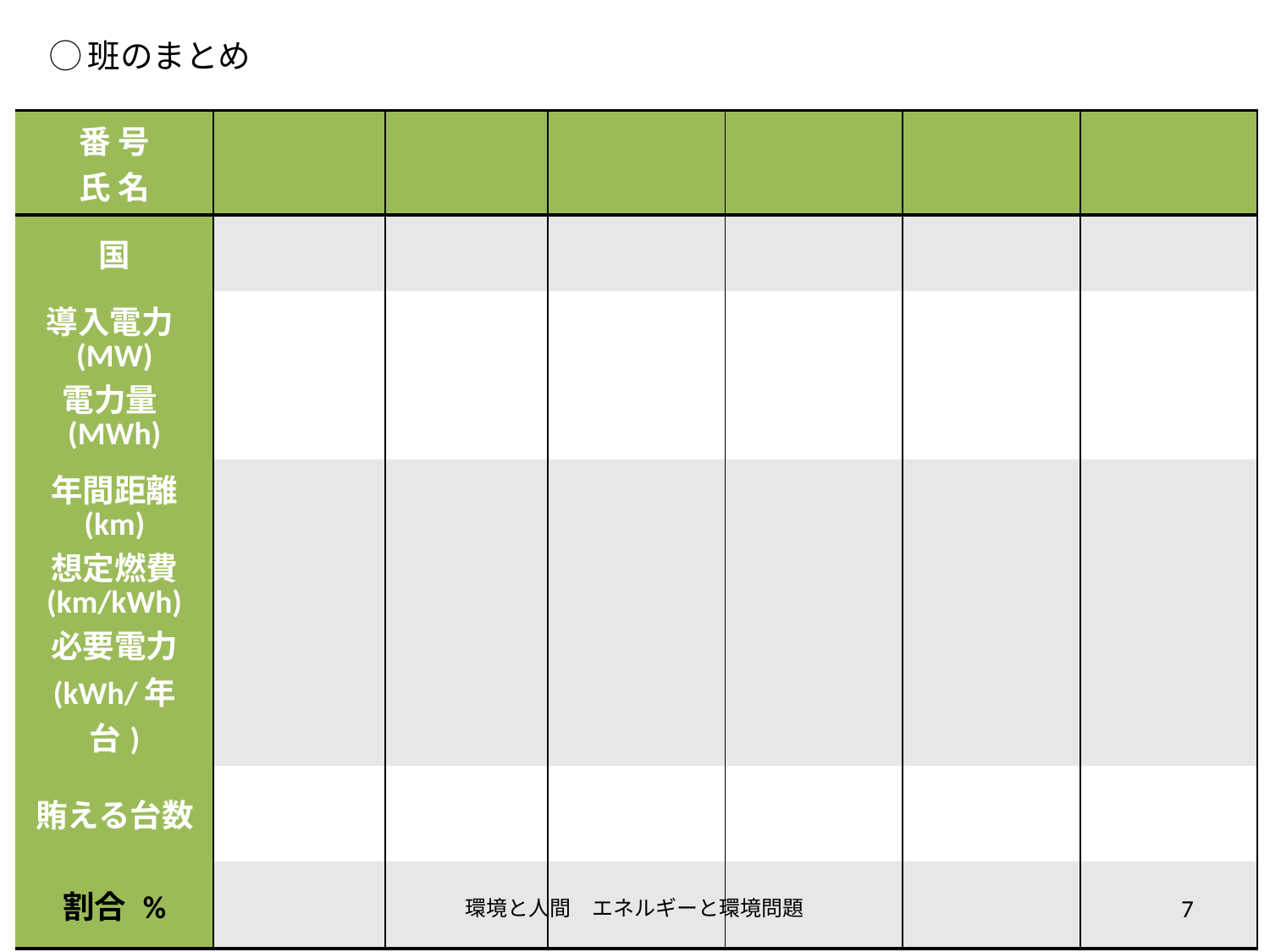

# ◯班のまとめ
| 番 号 氏 名 |  |  |  |  |  |  |
| --- | --- | --- | --- | --- | --- | --- |
| 国 |  |  |  |  |  |  |
| 導入電力(MW) 電力量(MWh) |  |  |  |  |  |  |
| 年間距離 (km) 想定燃費 (km/kWh) 必要電力 (kWh/年台) |  |  |  |  |  |  |
| 賄える台数 |  |  |  |  |  |  |
| 割合 % |  |  |  |  |  |  |
環境と人間　エネルギーと環境問題
7